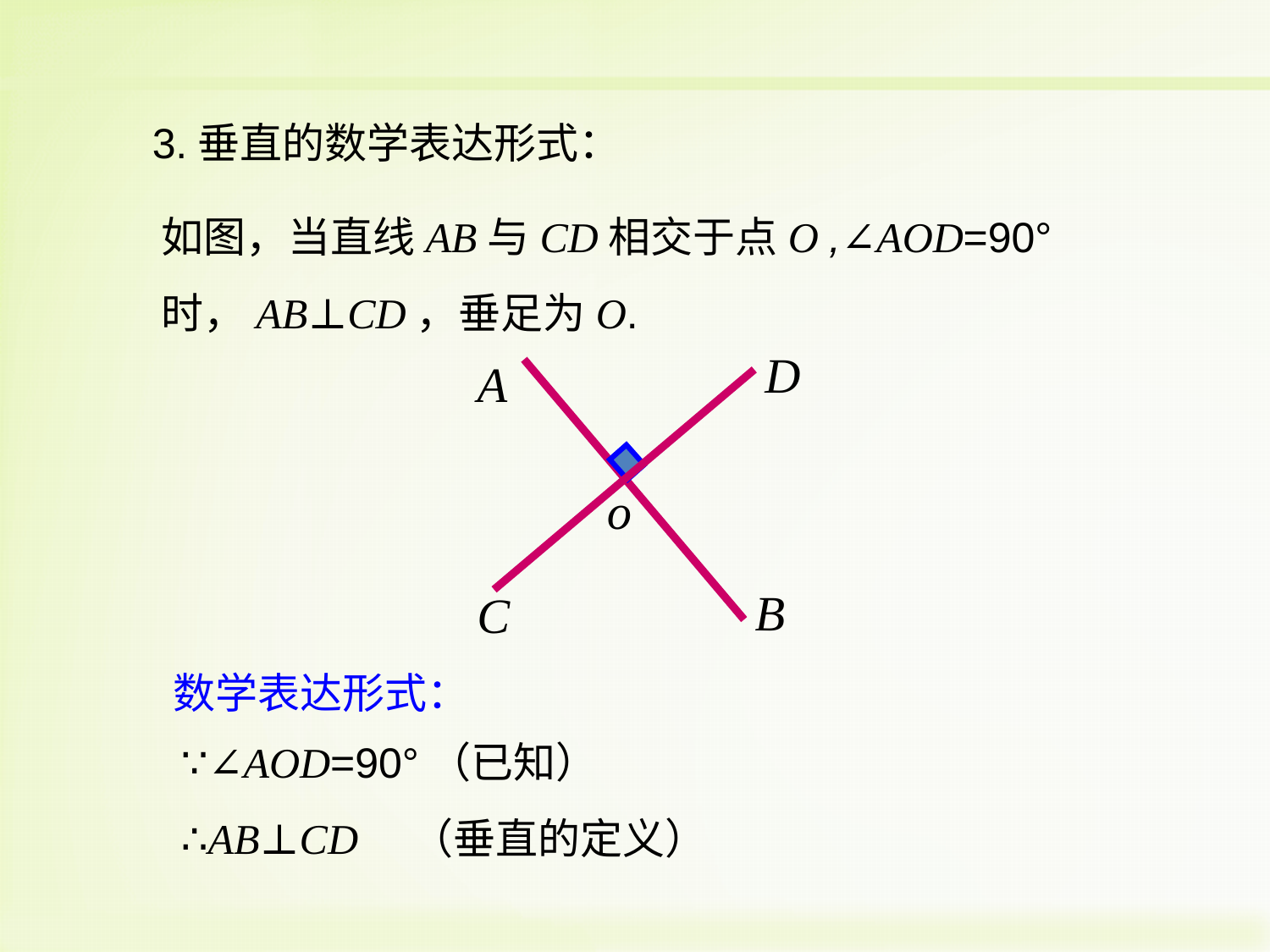

3.垂直的数学表达形式：
如图，当直线AB与CD相交于点O ,∠AOD=90°时，AB⊥CD，垂足为O.
D
A

o
B
C

数学表达形式：
∵∠AOD=90°（已知）
∴AB⊥CD    （垂直的定义）